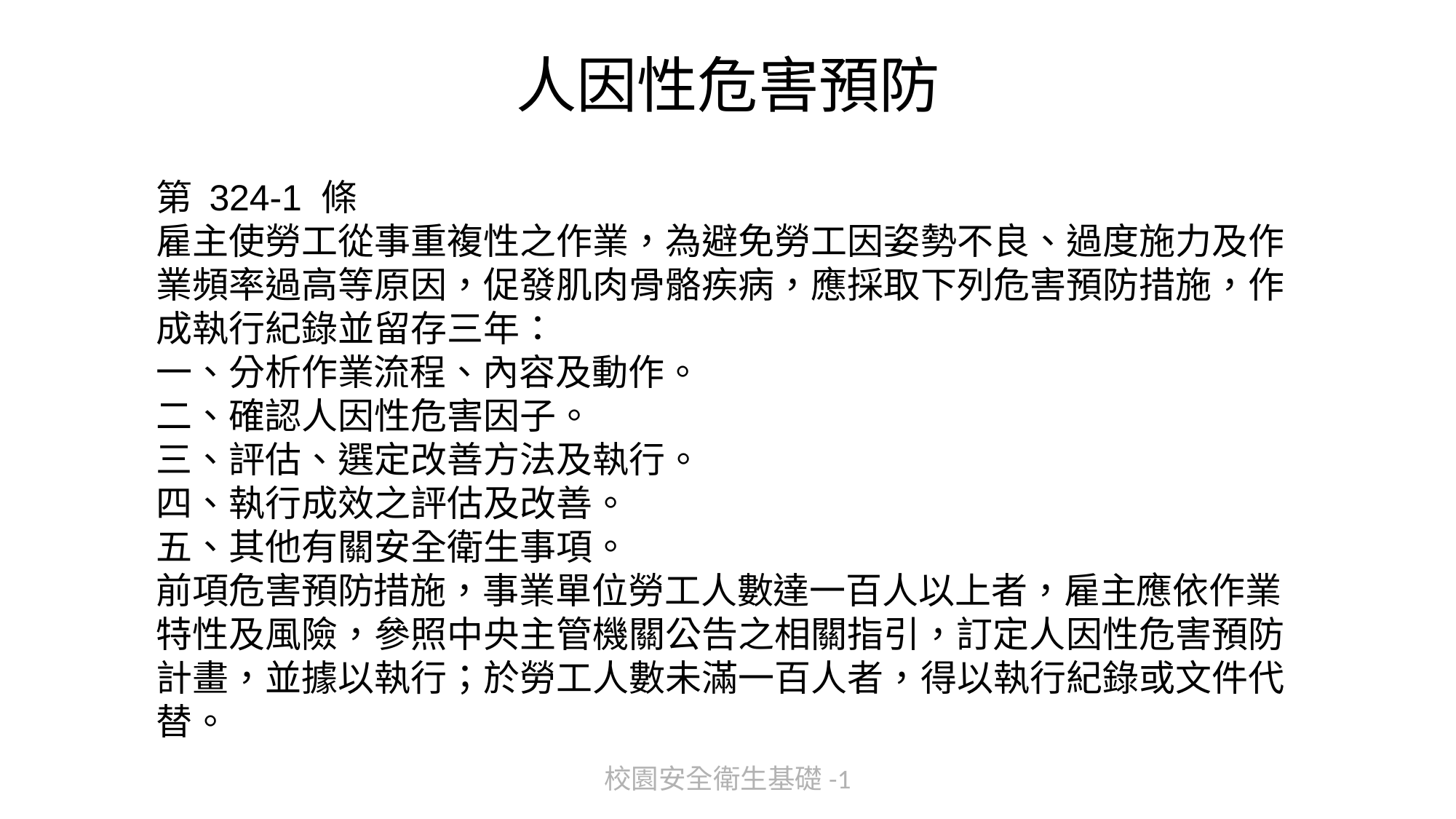

# 人因性危害預防
第 324-1 條
雇主使勞工從事重複性之作業，為避免勞工因姿勢不良、過度施力及作業頻率過高等原因，促發肌肉骨骼疾病，應採取下列危害預防措施，作成執行紀錄並留存三年：
一、分析作業流程、內容及動作。
二、確認人因性危害因子。
三、評估、選定改善方法及執行。
四、執行成效之評估及改善。
五、其他有關安全衛生事項。
前項危害預防措施，事業單位勞工人數達一百人以上者，雇主應依作業特性及風險，參照中央主管機關公告之相關指引，訂定人因性危害預防計畫，並據以執行；於勞工人數未滿一百人者，得以執行紀錄或文件代替。
校園安全衛生基礎-1
27